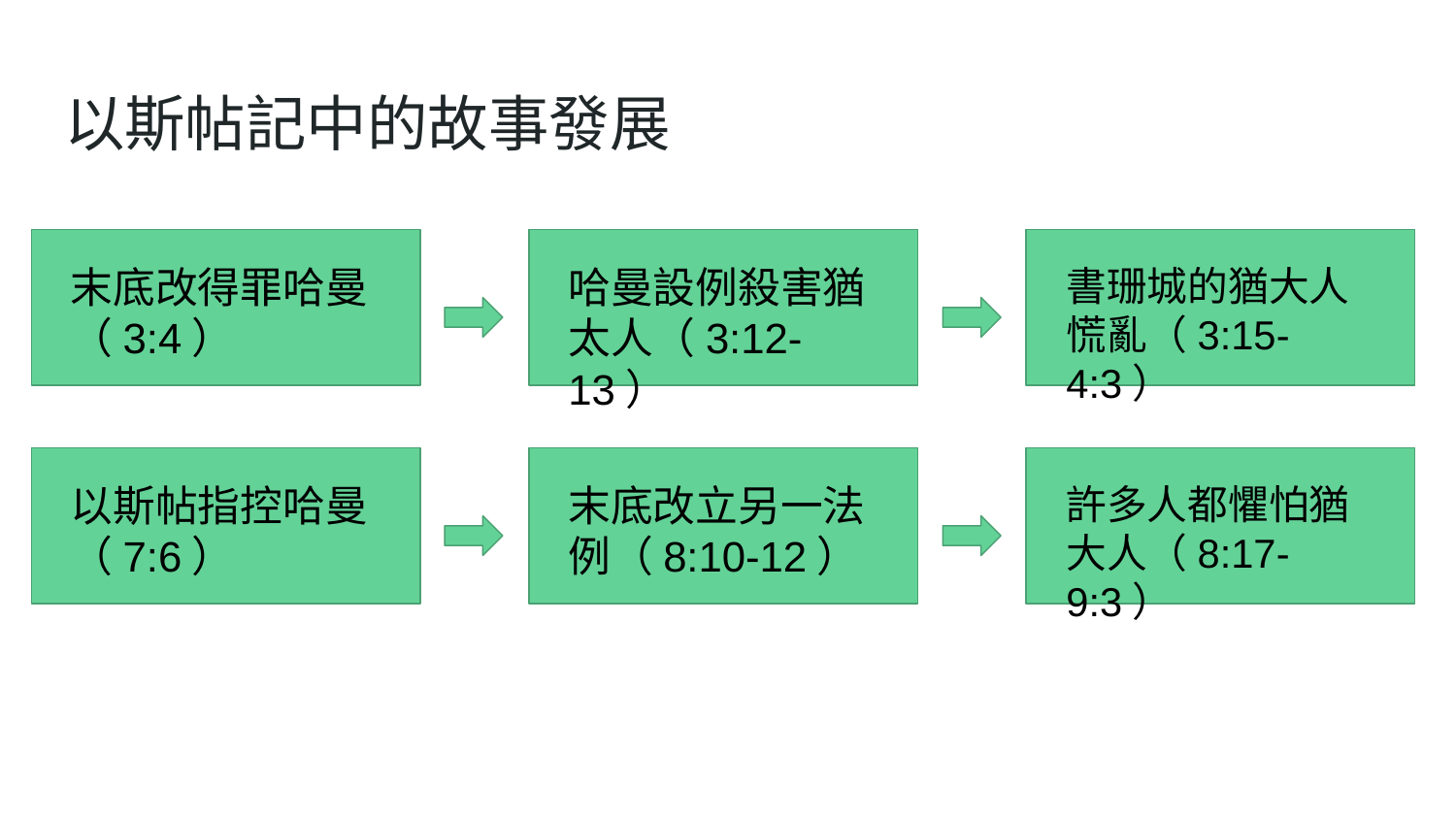

# 以斯帖記中的故事發展

末底改得罪哈曼（3:4）
哈曼設例殺害猶太人（3:12-13）
書珊城的猶大人慌亂（3:15-4:3）

以斯帖指控哈曼（7:6）
末底改立另一法例（8:10-12）
許多人都懼怕猶大人（8:17-9:3）